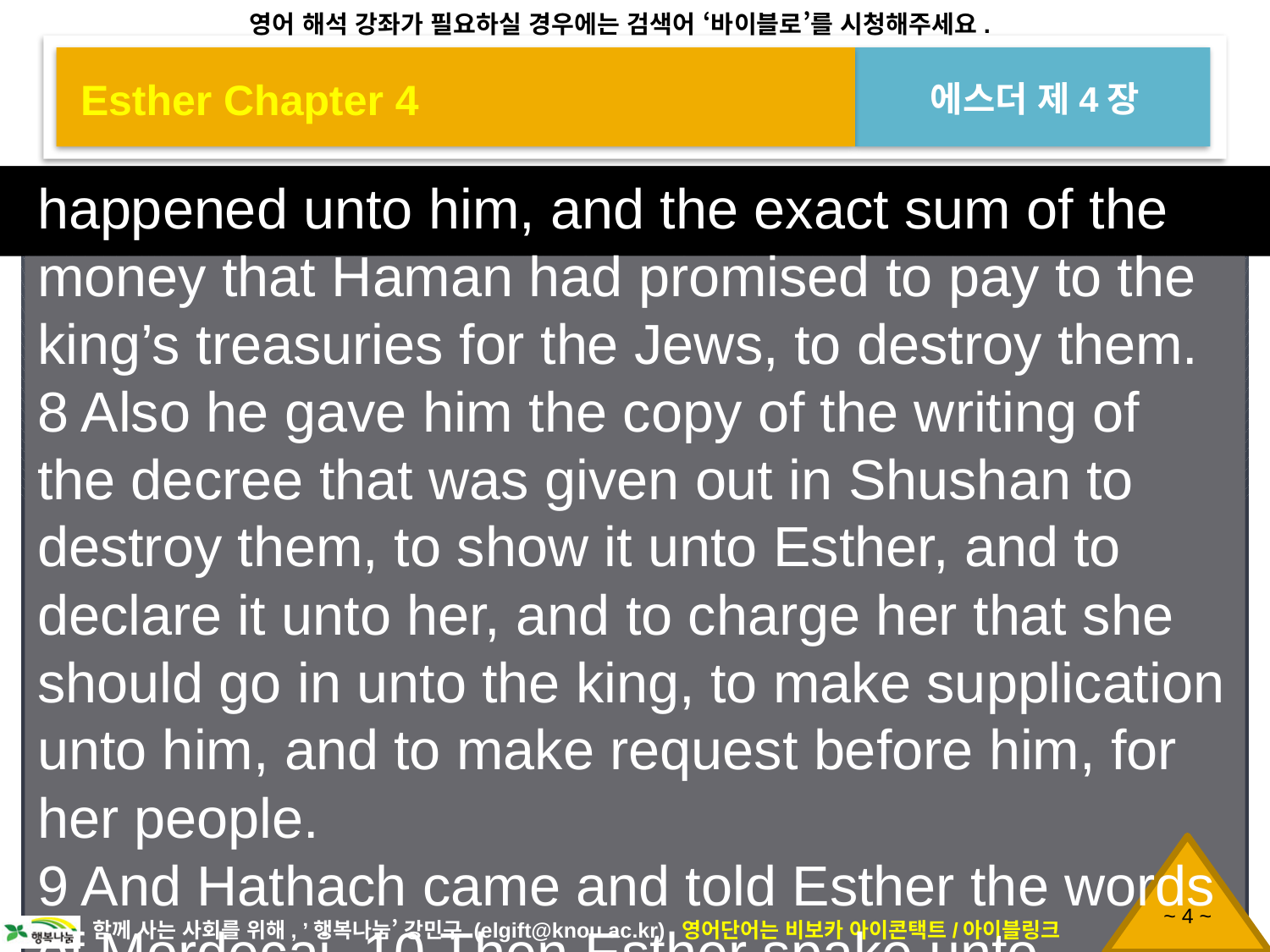

Esther Chapter 4
에스더 제4장
happened unto him, and the exact sum of the money that Haman had promised to pay to the king’s treasuries for the Jews, to destroy them. 8 Also he gave him the copy of the writing of the decree that was given out in Shushan to destroy them, to show it unto Esther, and to declare it unto her, and to charge her that she should go in unto the king, to make supplication unto him, and to make request before him, for her people.
9 And Hathach came and told Esther the words of Mordecai. 10 Then Esther spake unto Hathach, and